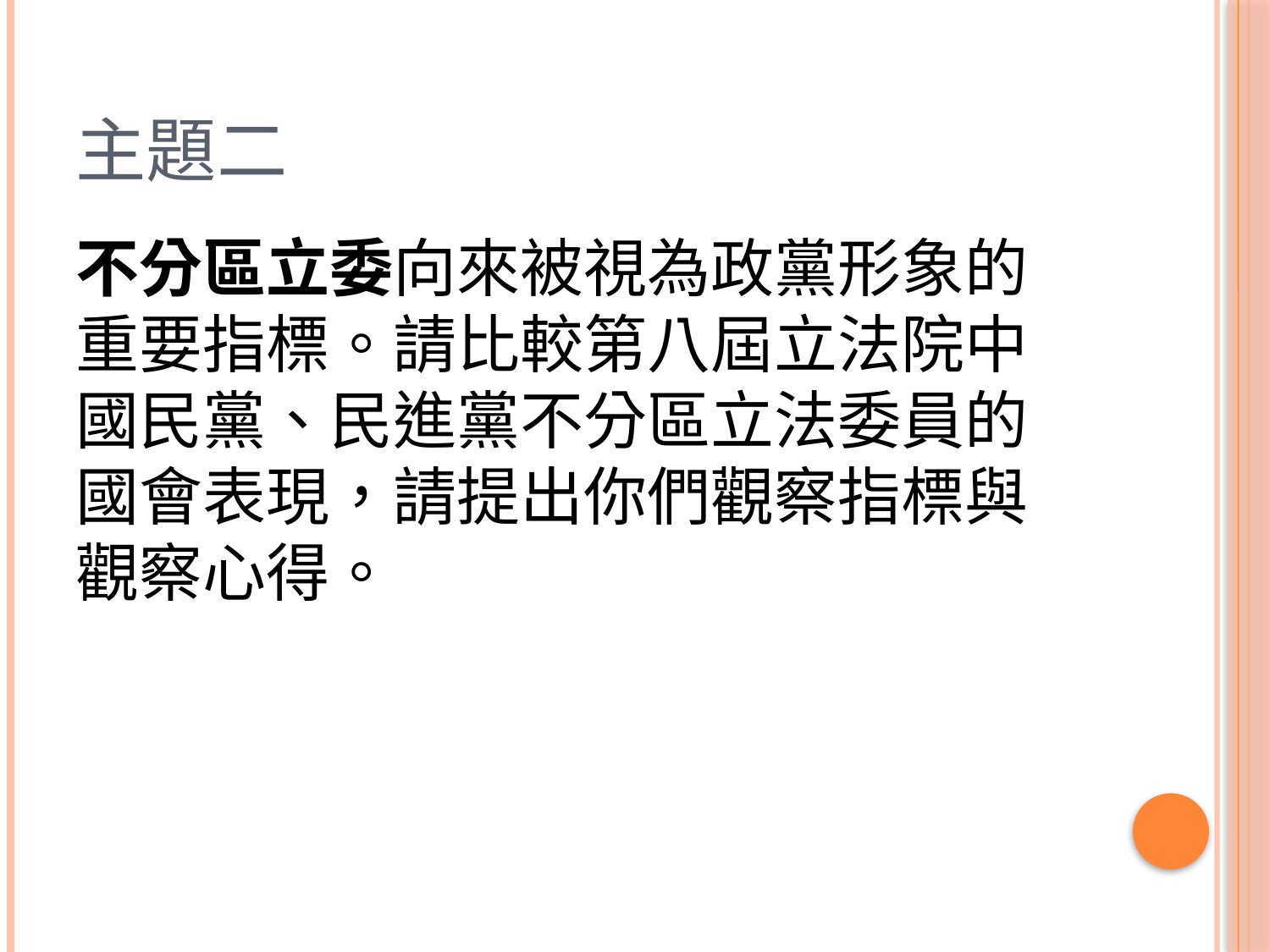

# 主題二
不分區立委向來被視為政黨形象的重要指標。請比較第八屆立法院中國民黨、民進黨不分區立法委員的國會表現，請提出你們觀察指標與觀察心得。